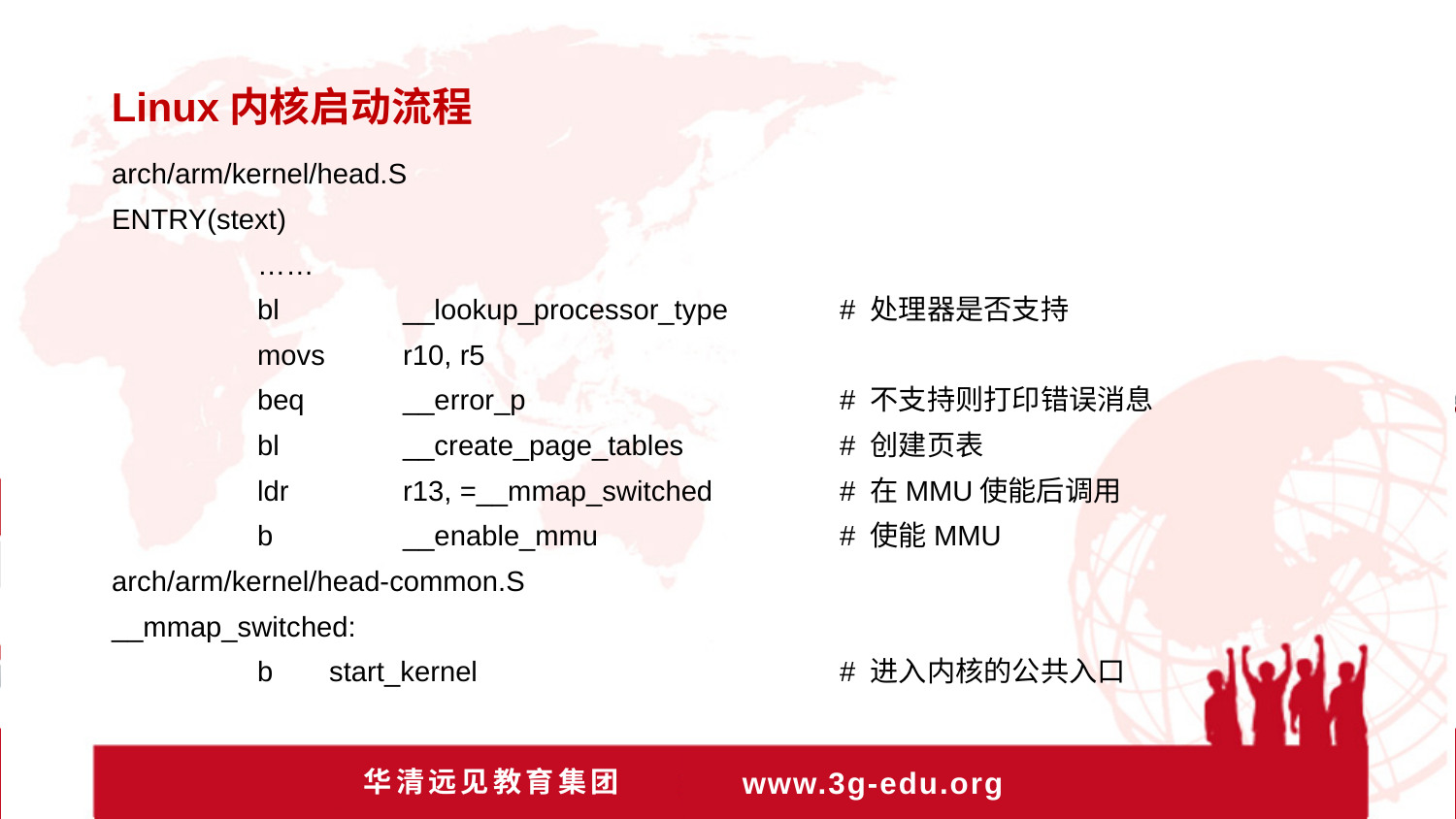

Linux内核启动流程
arch/arm/kernel/head.S
ENTRY(stext)
	……
	bl	__lookup_processor_type	# 处理器是否支持
	movs	r10, r5
	beq	__error_p			# 不支持则打印错误消息
	bl	__create_page_tables		# 创建页表
	ldr	r13, =__mmap_switched	# 在MMU使能后调用
	b	__enable_mmu		# 使能MMU
arch/arm/kernel/head-common.S
__mmap_switched:
	b       start_kernel			# 进入内核的公共入口